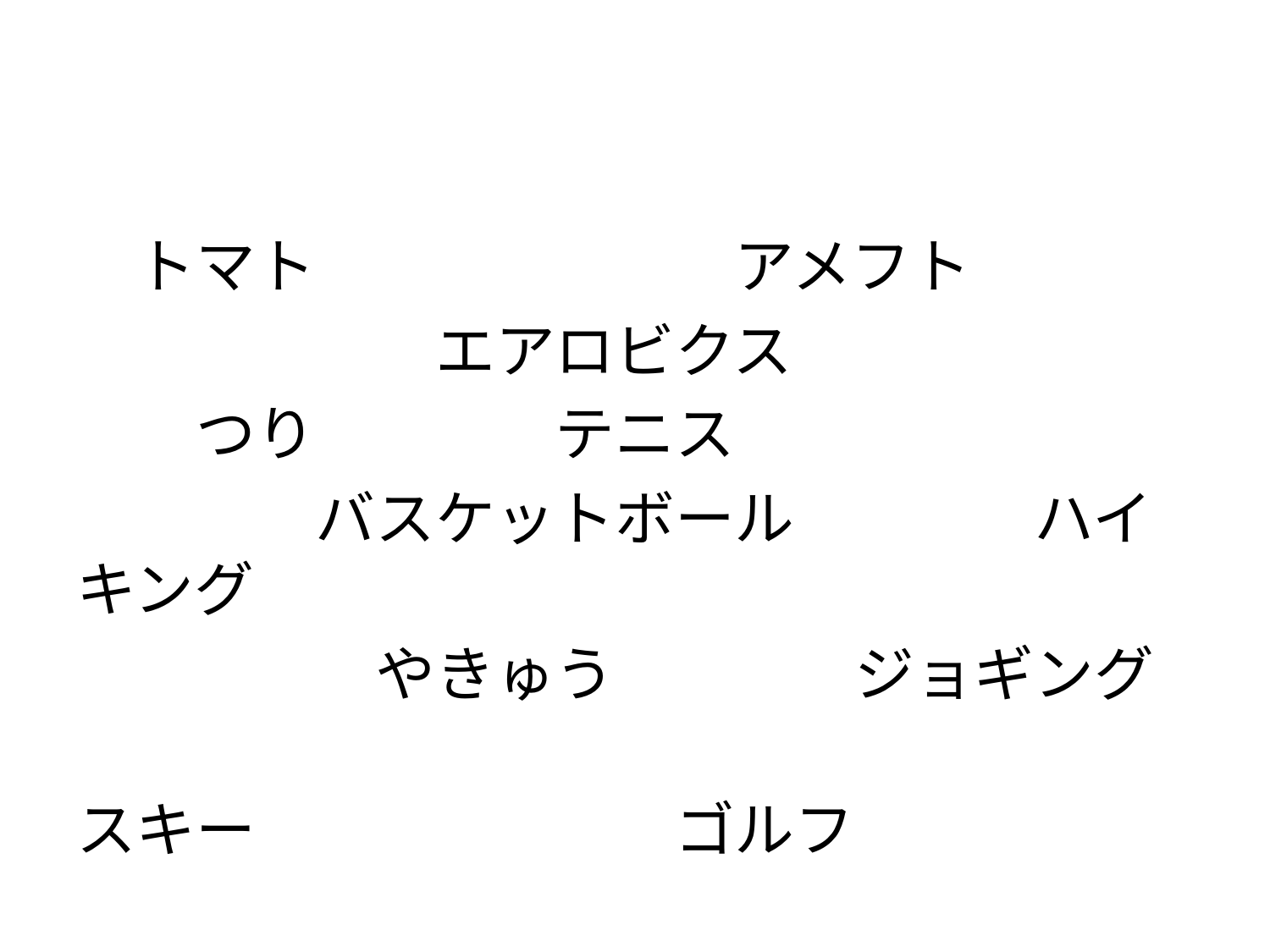

#
　トマト　　　　　　　アメフト
　　　　　　エアロビクス
　　つり　　　　テニス
　　　　バスケットボール　　　　ハイキング
　　　　　やきゅう　　　　ジョギング
スキー　　　　　　　ゴルフ